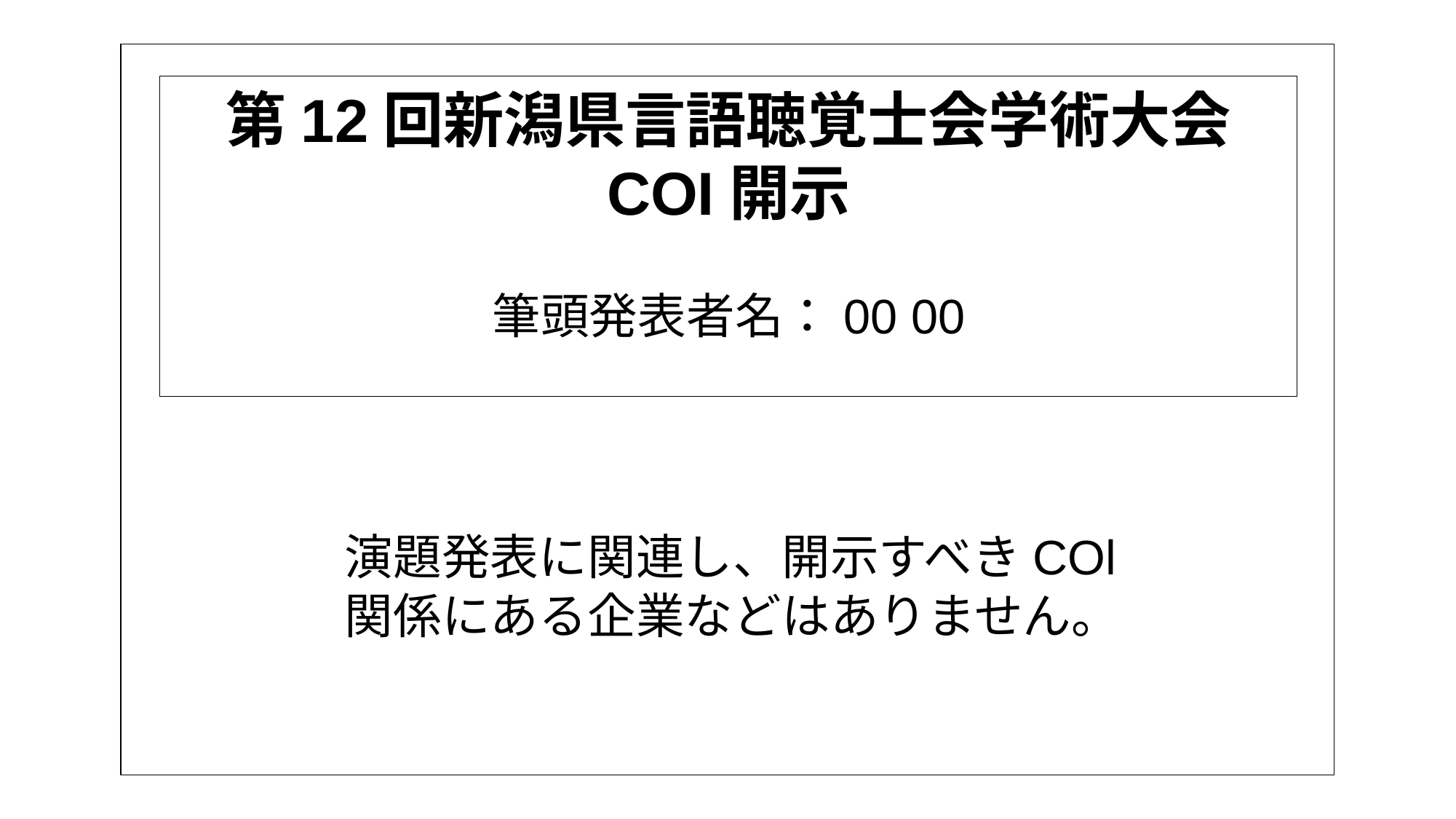

演題発表に関連し、開示すべきCOl
関係にある企業などはありません。
第12回新潟県言語聴覚士会学術大会
COI開示

筆頭発表者名：00 00
演題発表に関連し、開示すべきCOl
関係にある企業などはありません。